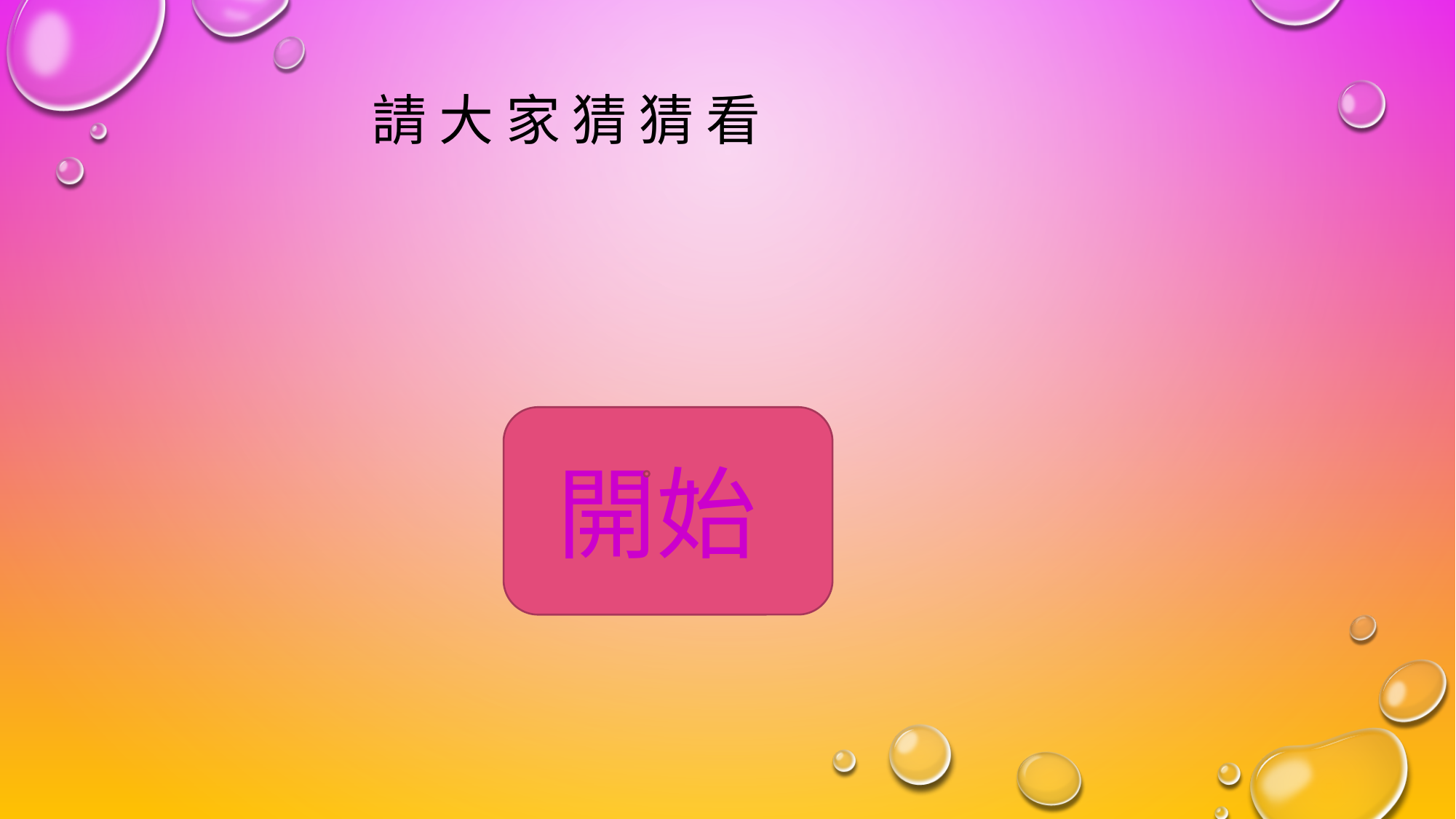

請 大 家 猜 猜 看
開始